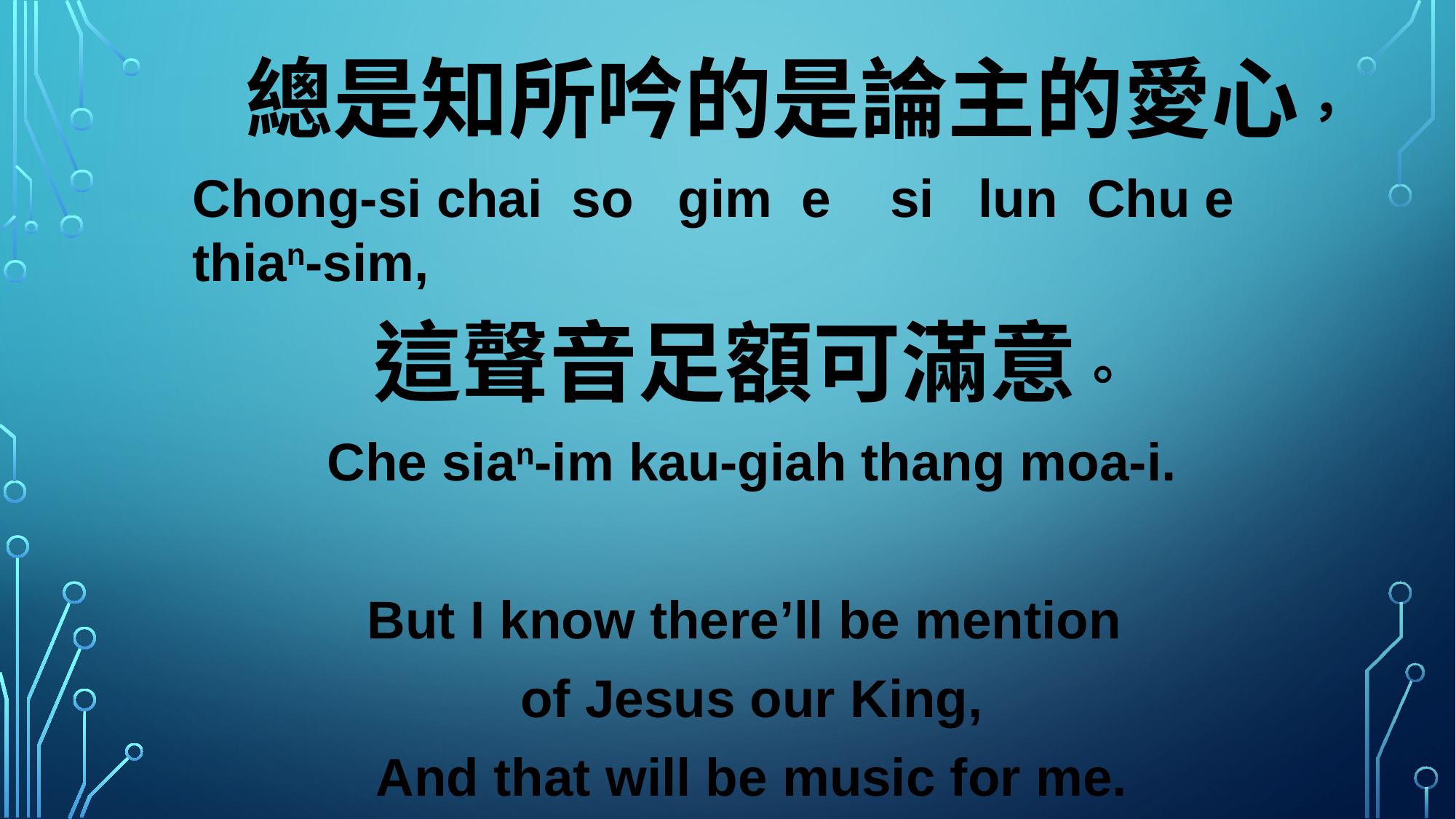

總是知所吟的是論主的愛心，
Chong-si chai  so   gim  e    si   lun  Chu e thian-sim,
這聲音足額可滿意。
Che sian-im kau-giah thang moa-i.

But I know there’ll be mention
of Jesus our King,
And that will be music for me.